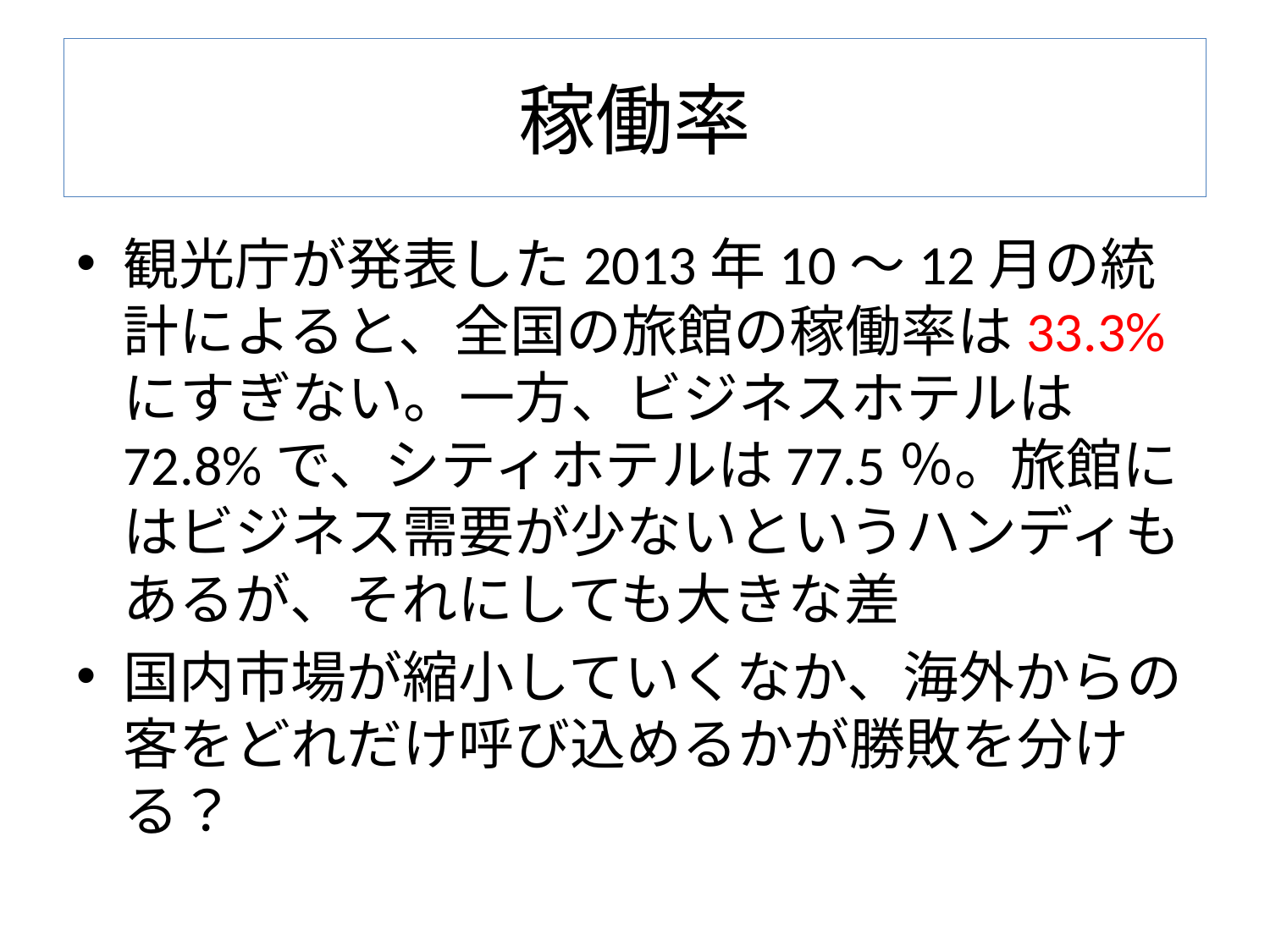

# 稼働率
観光庁が発表した2013年10～12月の統計によると、全国の旅館の稼働率は33.3%にすぎない。一方、ビジネスホテルは72.8%で、シティホテルは77.5％。旅館にはビジネス需要が少ないというハンディもあるが、それにしても大きな差
国内市場が縮小していくなか、海外からの客をどれだけ呼び込めるかが勝敗を分ける？